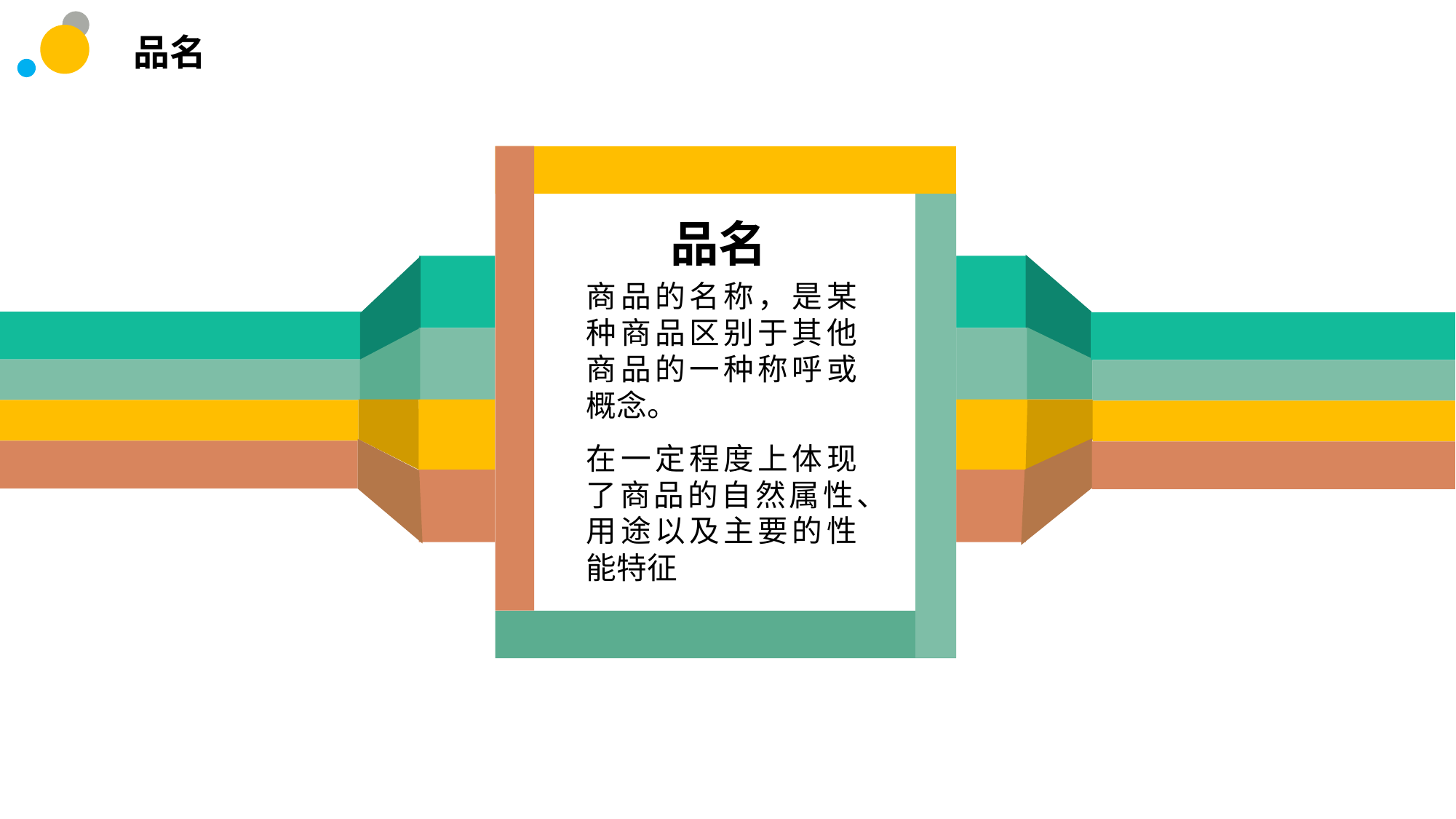

品名
点击此处添加文字标题

品名

商品的名称，是某种商品区别于其他商品的一种称呼或概念。
在一定程度上体现了商品的自然属性、用途以及主要的性能特征
LOGO